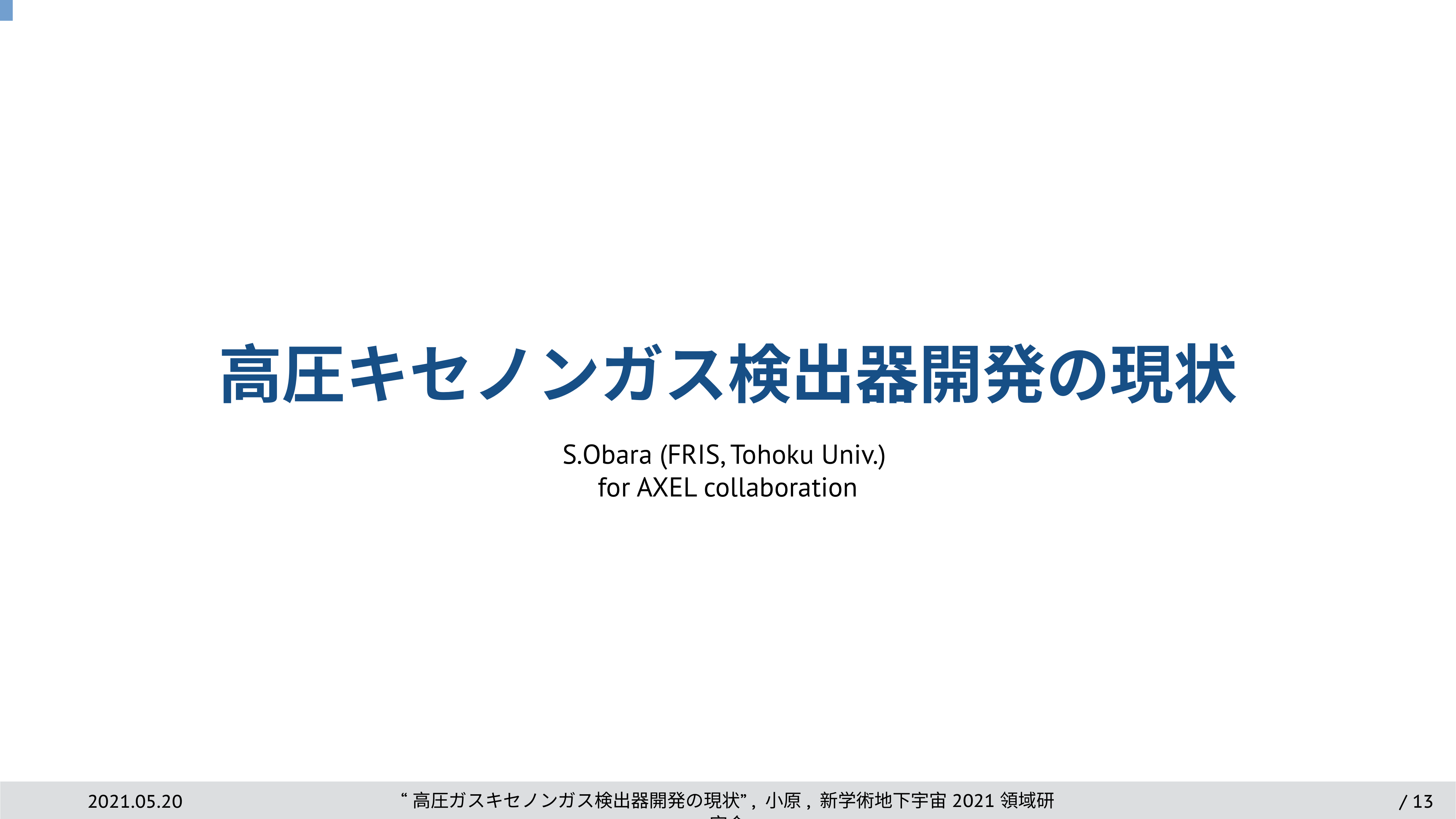

# 高圧キセノンガス検出器開発の現状
S.Obara (FRIS, Tohoku Univ.)
for AXEL collaboration
1